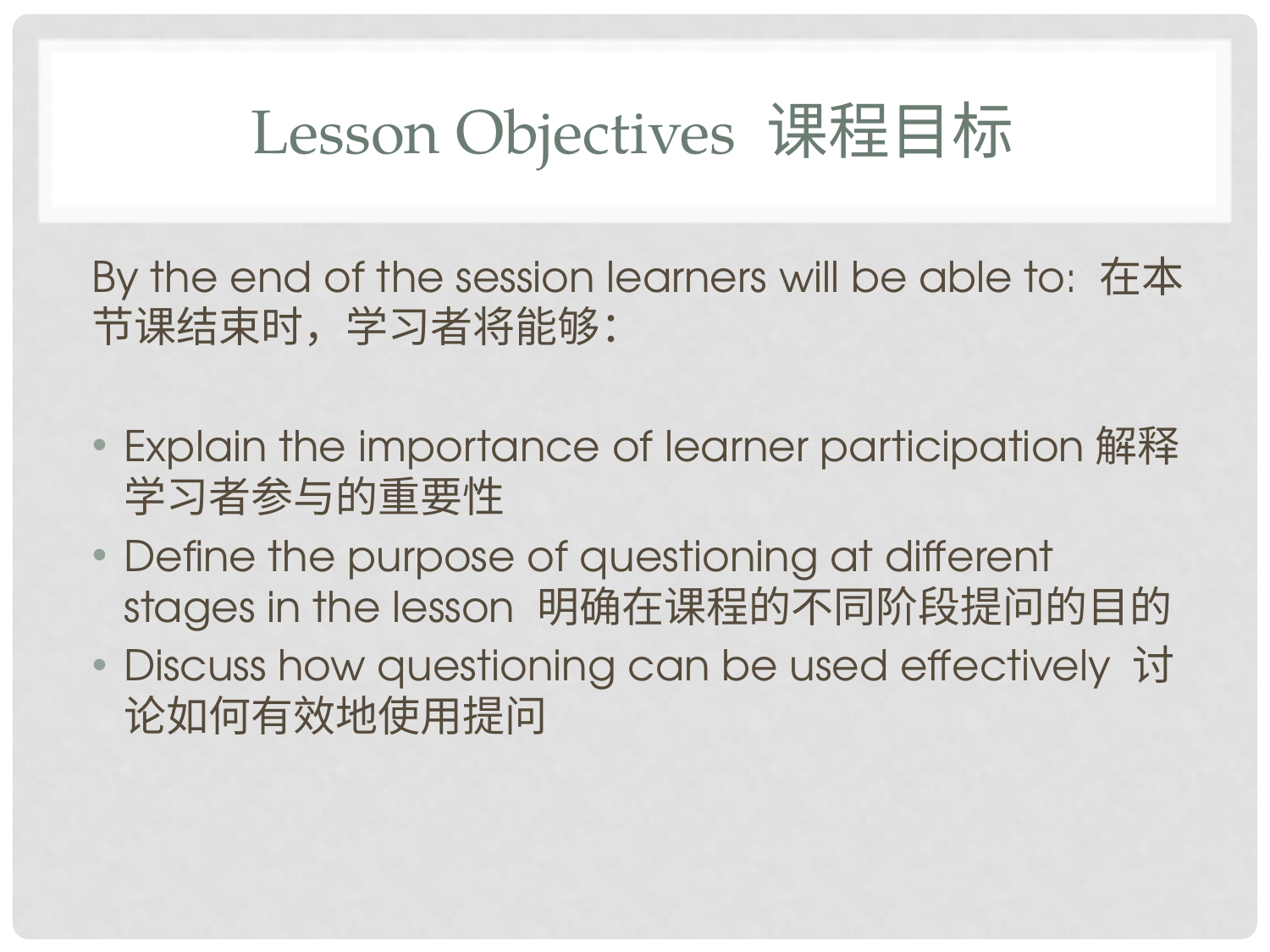

# Lesson Objectives 课程目标
By the end of the session learners will be able to: 在本节课结束时，学习者将能够：

Explain the importance of learner participation解释学习者参与的重要性
Define the purpose of questioning at different stages in the lesson 明确在课程的不同阶段提问的目的
Discuss how questioning can be used effectively 讨论如何有效地使用提问